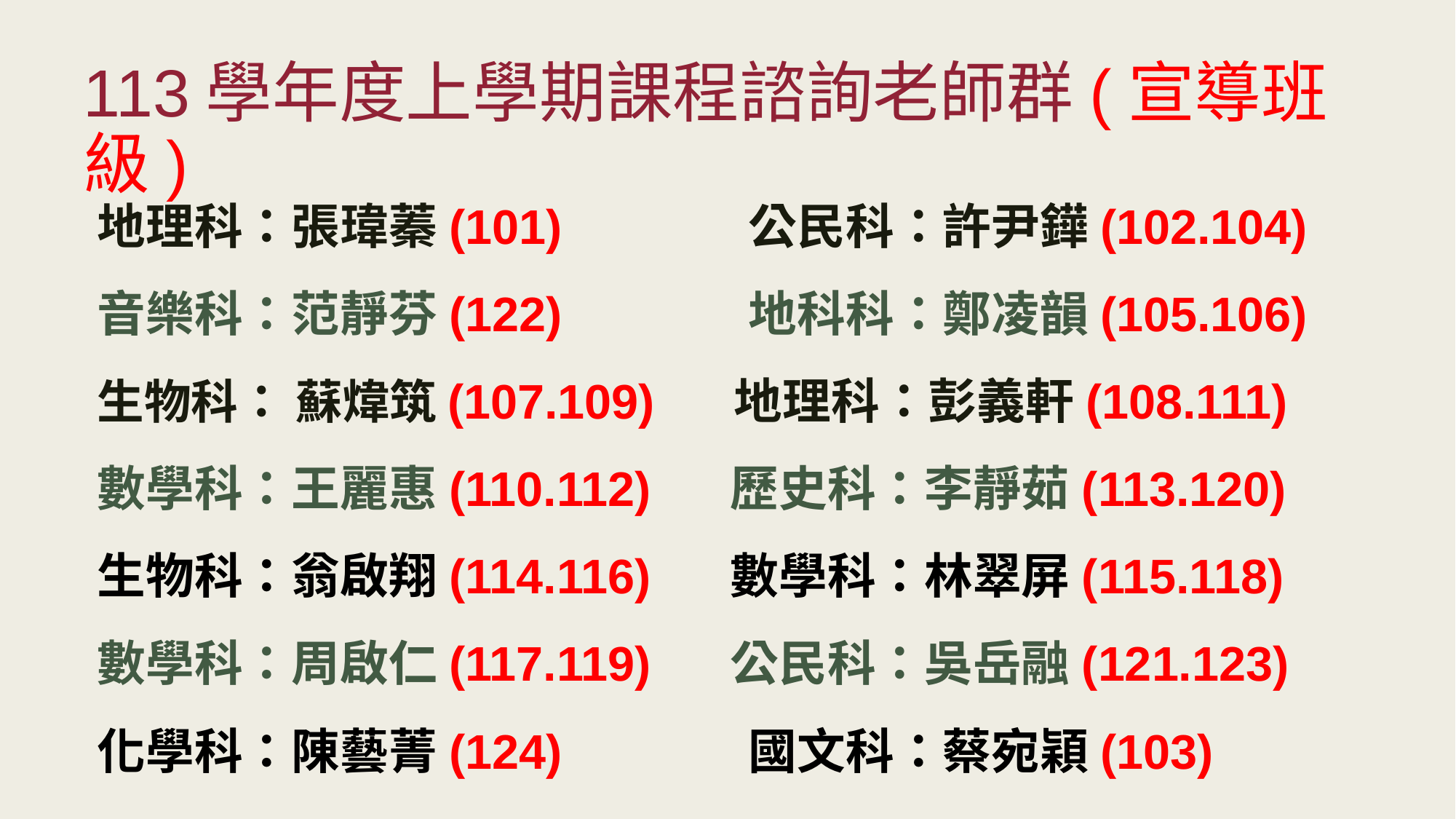

# 113學年度上學期課程諮詢老師群(宣導班級)
地理科：張瑋蓁(101)             公民科：許尹鏵(102.104)   音樂科：范靜芬(122)             地科科：鄭凌韻(105.106)   生物科： 蘇煒筑(107.109)     地理科：彭義軒(108.111)   數學科：王麗惠(110.112)     歷史科：李靜茹(113.120)   生物科：翁啟翔(114.116)     數學科：林翠屏(115.118)    數學科：周啟仁(117.119)     公民科：吳岳融(121.123)
化學科：陳藝菁(124)             國文科：蔡宛穎(103)